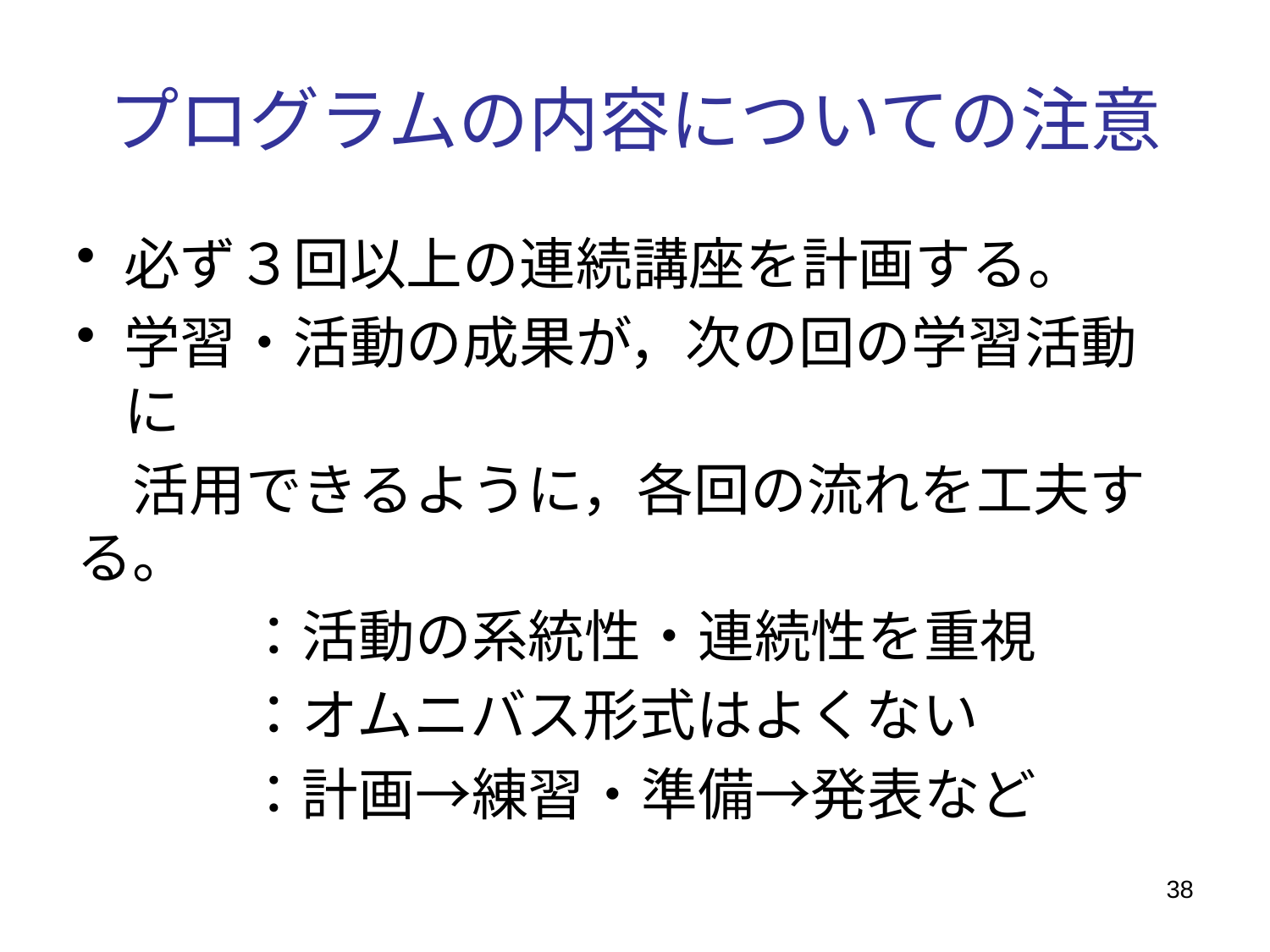

# プログラムの内容についての注意
必ず３回以上の連続講座を計画する。
学習・活動の成果が，次の回の学習活動に
　活用できるように，各回の流れを工夫する。
　　　：活動の系統性・連続性を重視
　　　：オムニバス形式はよくない
　　　：計画→練習・準備→発表など

38